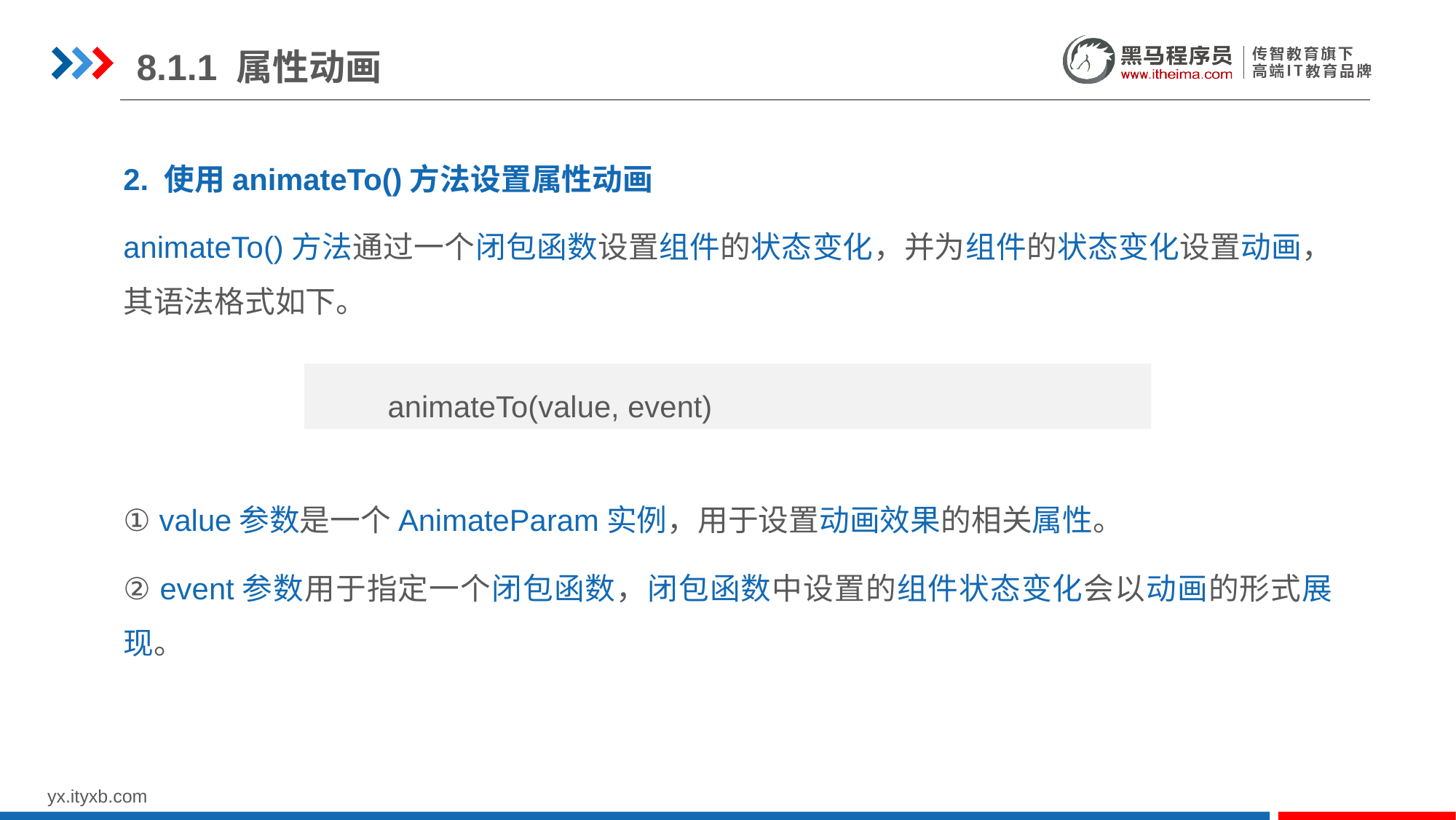

8.1.1 属性动画
2. 使用animateTo()方法设置属性动画

animateTo()方法通过一个闭包函数设置组件的状态变化，并为组件的状态变化设置动画，其语法格式如下。

① value参数是一个AnimateParam实例，用于设置动画效果的相关属性。

② event参数用于指定一个闭包函数，闭包函数中设置的组件状态变化会以动画的形式展现。
animateTo(value, event)